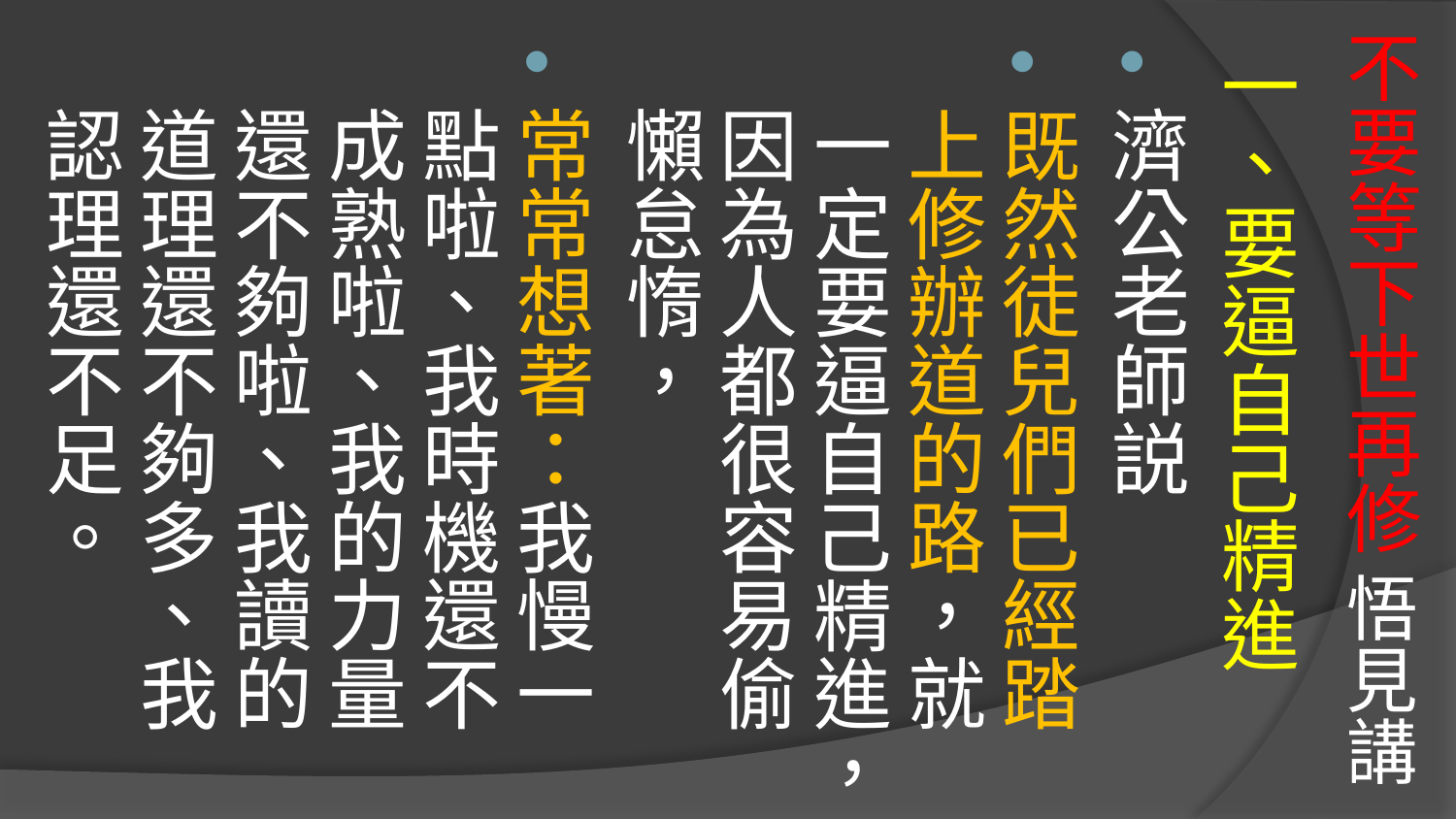

# 不要等下世再修 悟見講
一、要逼自己精進
濟公老師説
既然徒兒們已經踏上修辦道的路，就一定要逼自己精進，因為人都很容易偷懶怠惰，
常常想著：我慢一點啦、我時機還不成熟啦、我的力量還不夠啦、我讀的道理還不夠多、我認理還不足。